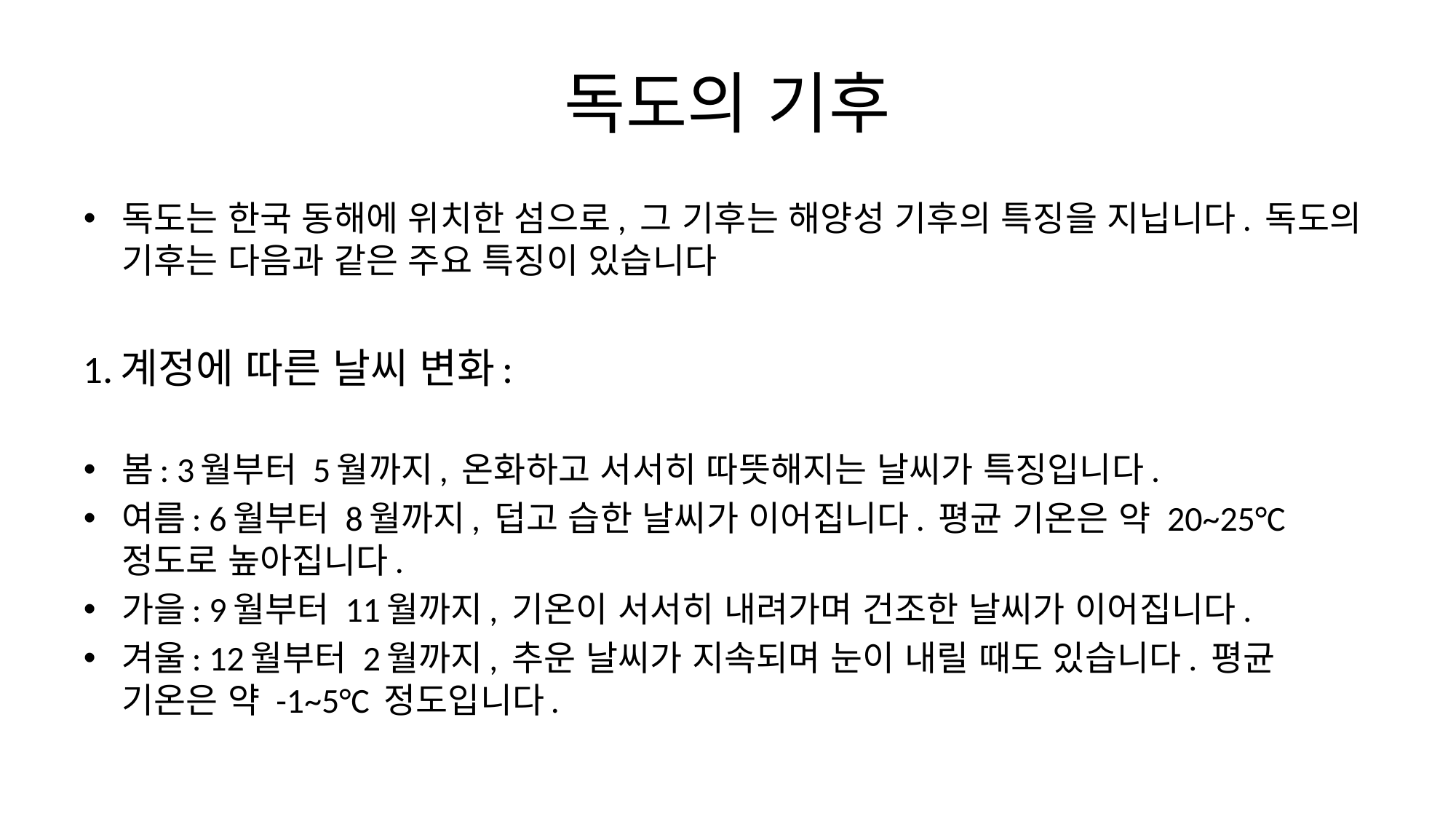

# 독도의 기후
독도는 한국 동해에 위치한 섬으로, 그 기후는 해양성 기후의 특징을 지닙니다. 독도의 기후는 다음과 같은 주요 특징이 있습니다

1.계정에 따른 날씨 변화:

봄: 3월부터 5월까지, 온화하고 서서히 따뜻해지는 날씨가 특징입니다.
여름: 6월부터 8월까지, 덥고 습한 날씨가 이어집니다. 평균 기온은 약 20~25°C 정도로 높아집니다.
가을: 9월부터 11월까지, 기온이 서서히 내려가며 건조한 날씨가 이어집니다.
겨울: 12월부터 2월까지, 추운 날씨가 지속되며 눈이 내릴 때도 있습니다. 평균 기온은 약 -1~5°C 정도입니다.